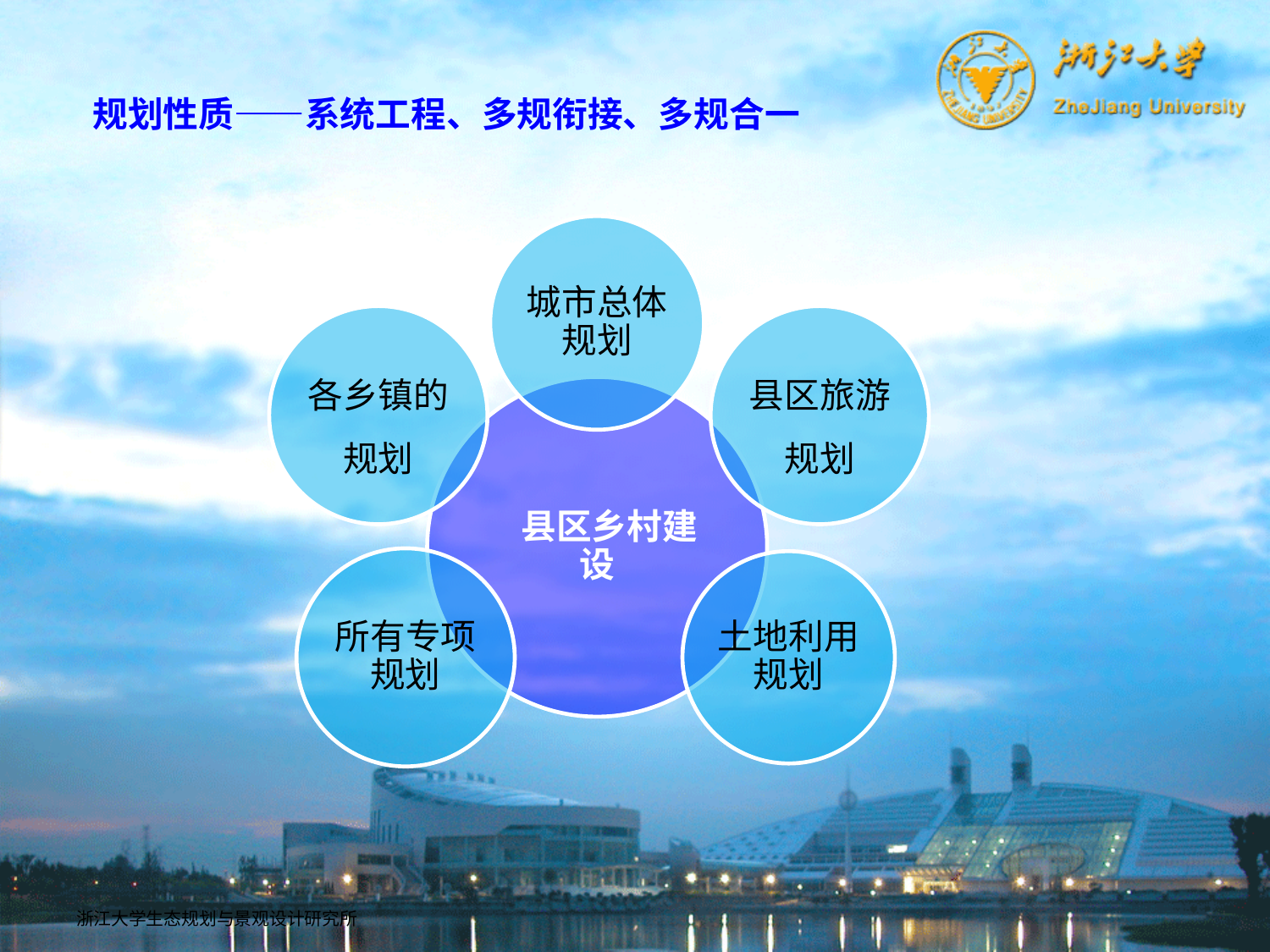

规划性质——系统工程、多规衔接、多规合一
  县区乡村建设
城市总体规划
土地利用规划
所有专项规划

各乡镇的规划

县区旅游规划
浙江大学生态规划与景观设计研究所